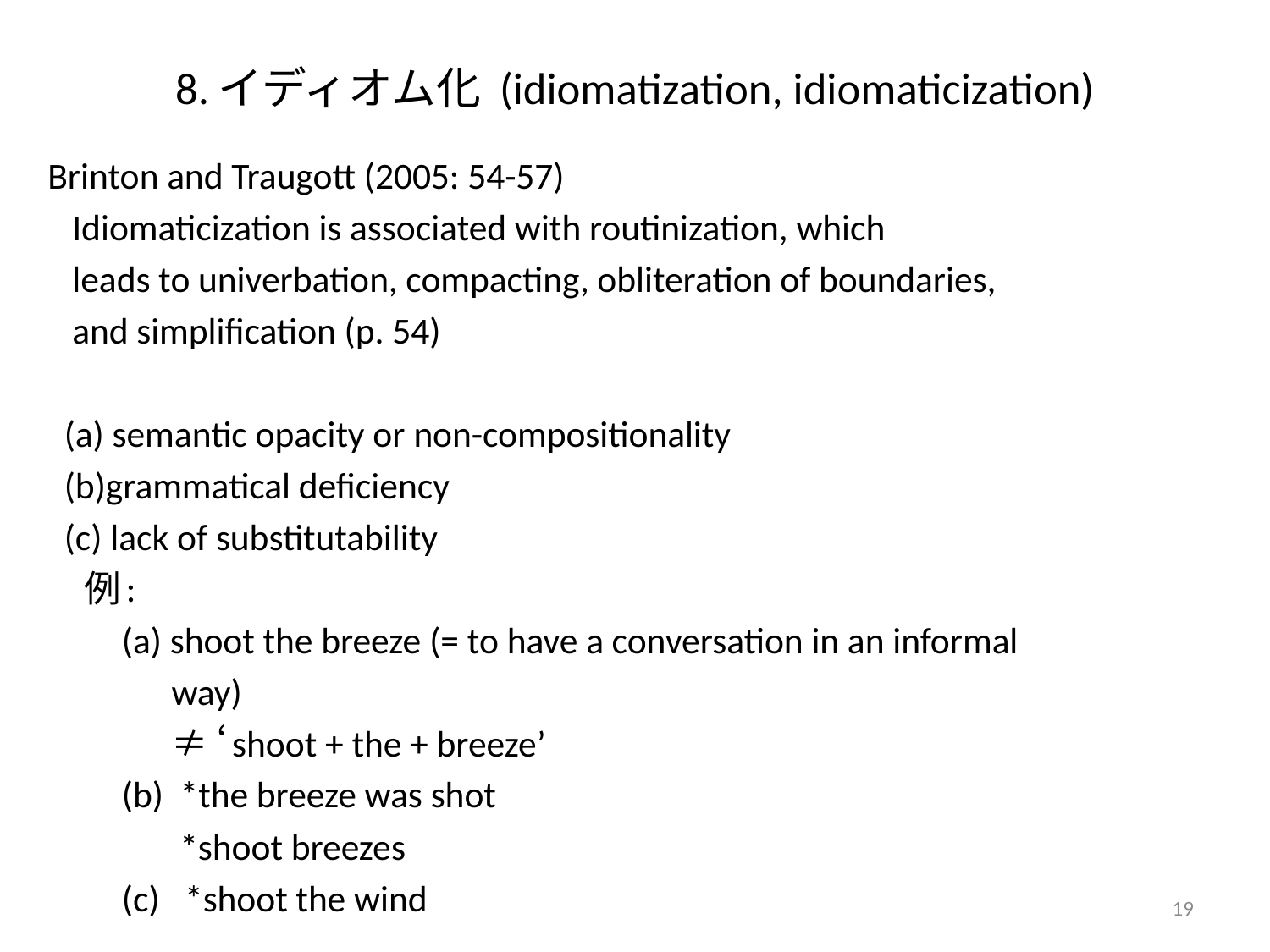

# 8.イディオム化 (idiomatization, idiomaticization)
Brinton and Traugott (2005: 54-57)
   Idiomaticization is associated with routinization, which
   leads to univerbation, compacting, obliteration of boundaries,
   and simplification (p. 54)

  (a) semantic opacity or non-compositionality
  (b)grammatical deficiency
  (c) lack of substitutability
　例:
         (a) shoot the breeze (= to have a conversation in an informal
               way)
        　  ≠ ‘shoot + the + breeze’
         (b)  *the breeze was shot
                *shoot breezes
         (c)   *shoot the wind

19